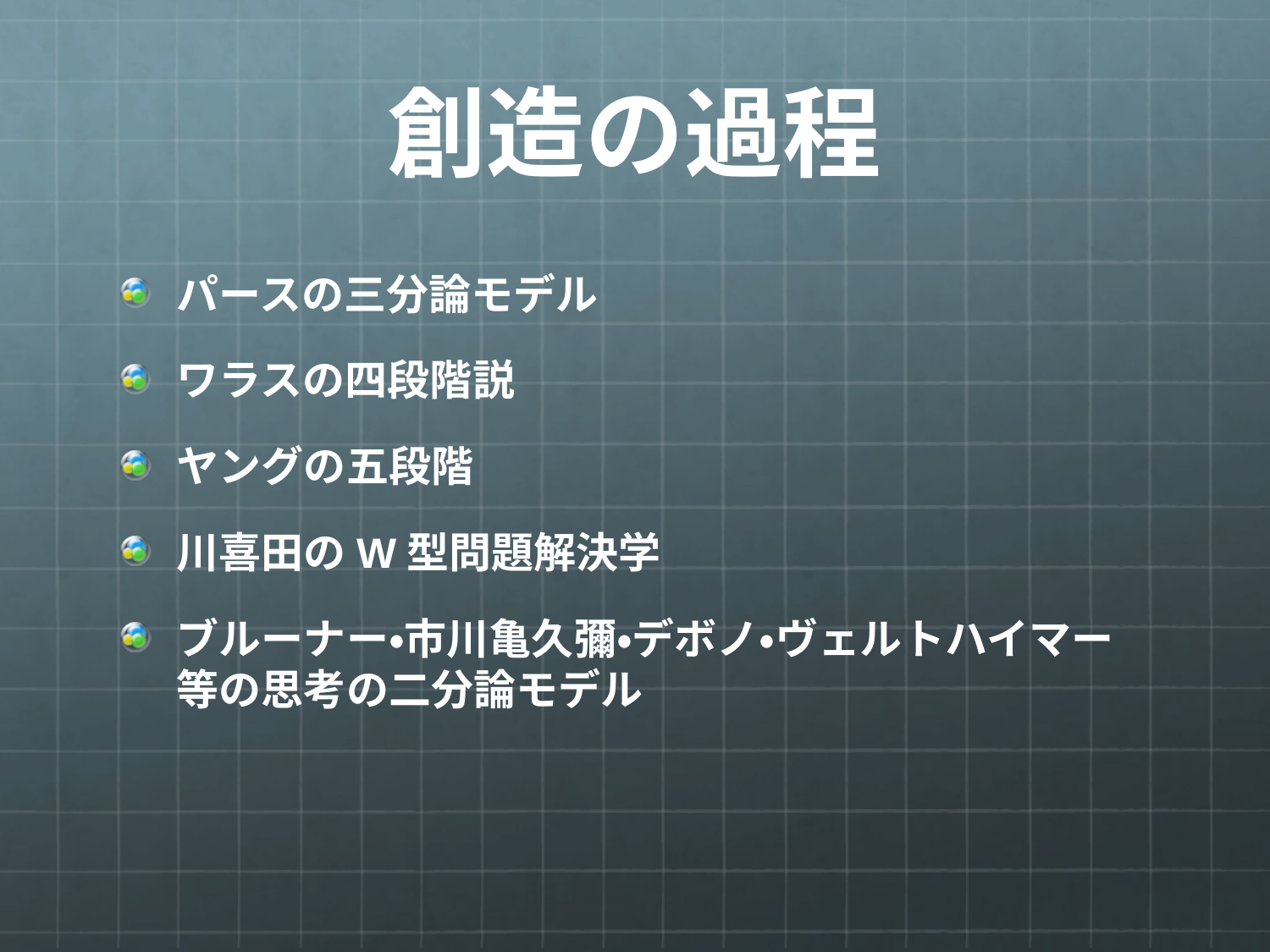

# 創造の過程
パースの三分論モデル
ワラスの四段階説
ヤングの五段階
川喜田のW型問題解決学
ブルーナー・市川亀久彌・デボノ・ヴェルトハイマー等の思考の二分論モデル